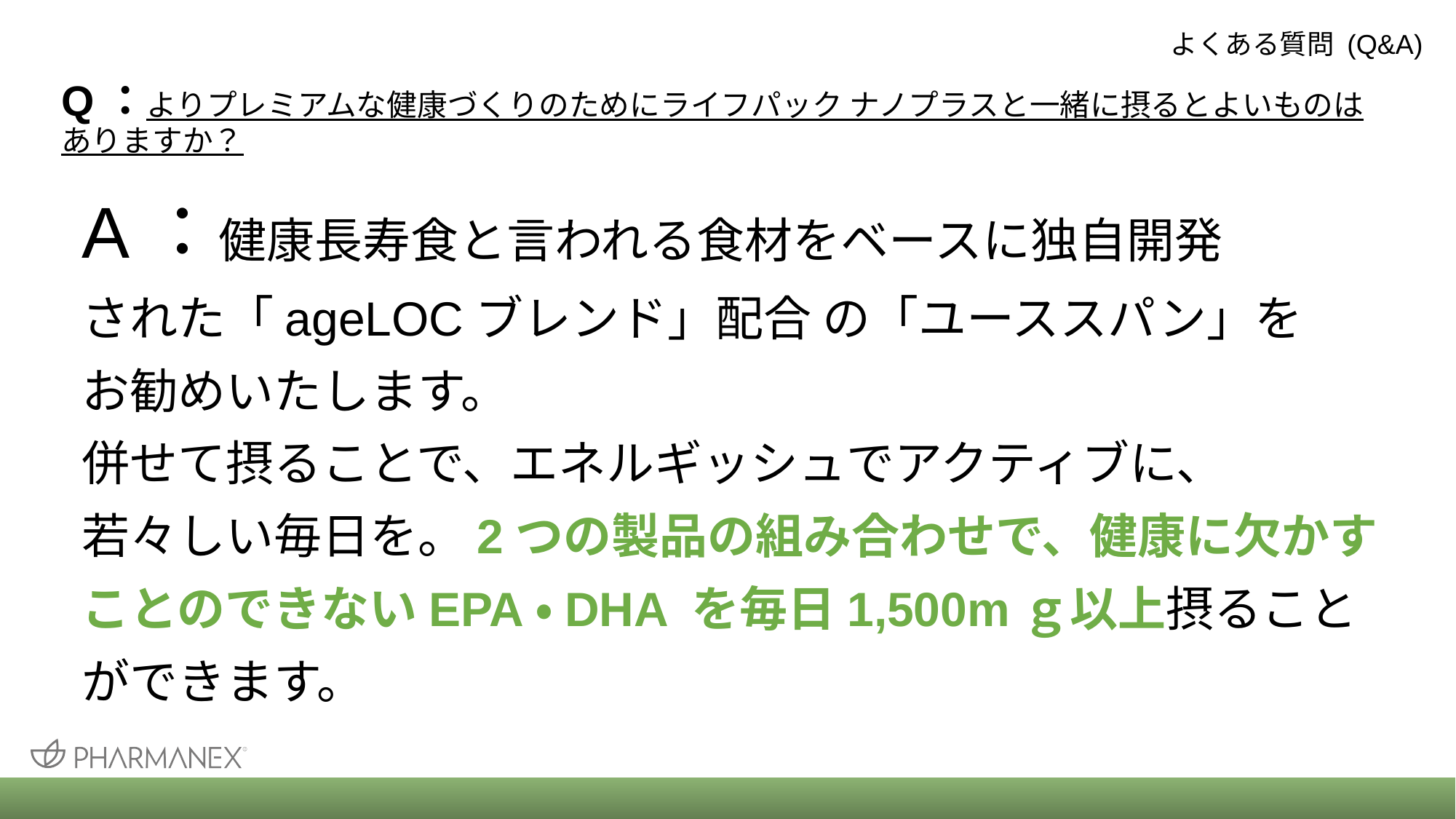

よくある質問 (Q&A)
# Q：よりプレミアムな健康づくりのためにライフパック ナノプラスと一緒に摂るとよいものは ありますか？
A：健康長寿食と言われる食材をベースに独自開発
された「ageLOCブレンド」配合 の「ユーススパン」を
お勧めいたします。
併せて摂ることで、エネルギッシュでアクティブに、
若々しい毎日を。2つの製品の組み合わせで、健康に欠かす
ことのできないEPA・DHA を毎日1,500mｇ以上摂ること
ができます。